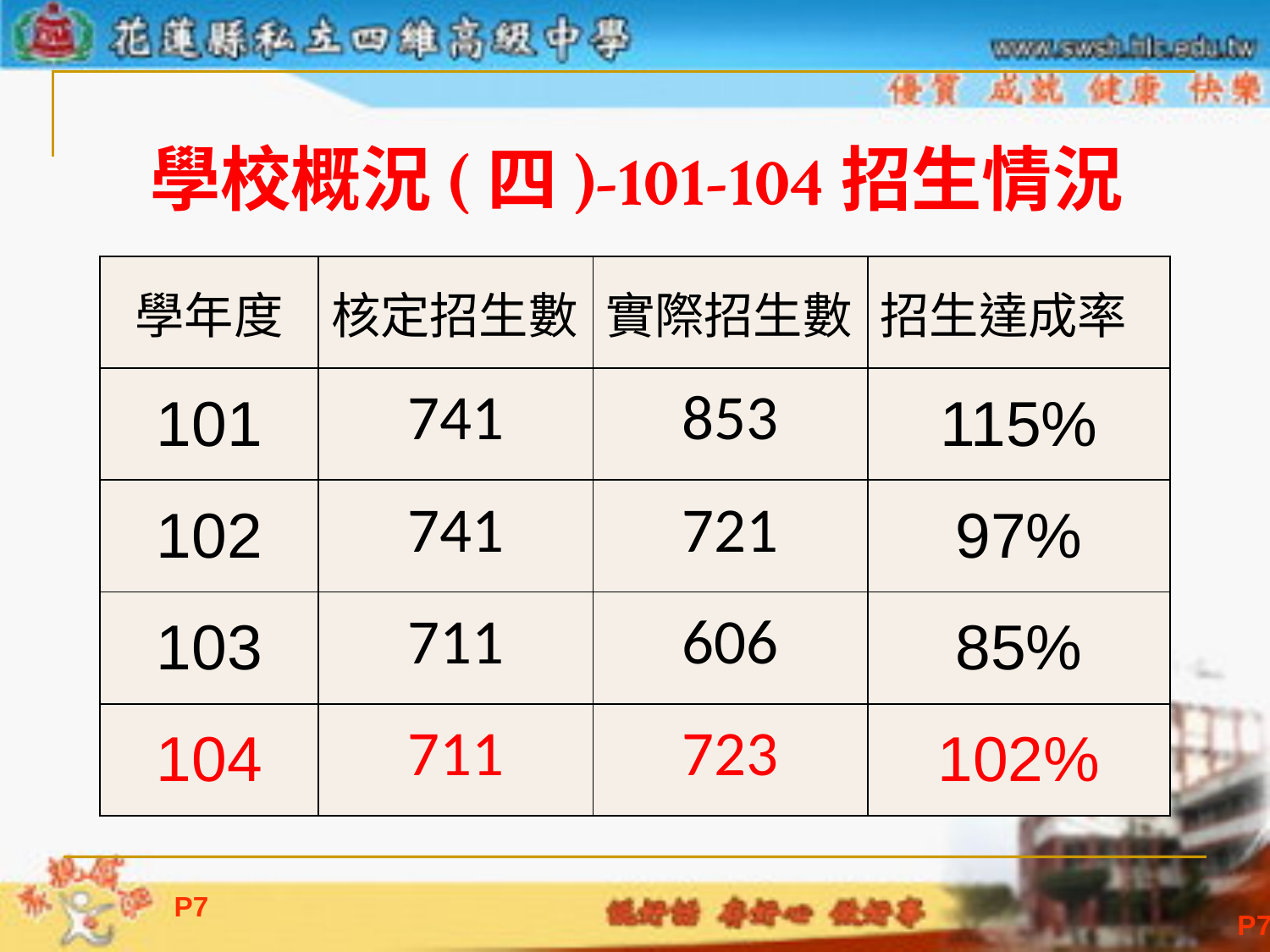

學校概況(四)-101-104招生情況
| 學年度 | 核定招生數 | 實際招生數 | 招生達成率 |
| --- | --- | --- | --- |
| 101 | 741 | 853 | 115% |
| 102 | 741 | 721 | 97% |
| 103 | 711 | 606 | 85% |
| 104 | 711 | 723 | 102% |
P7

P7